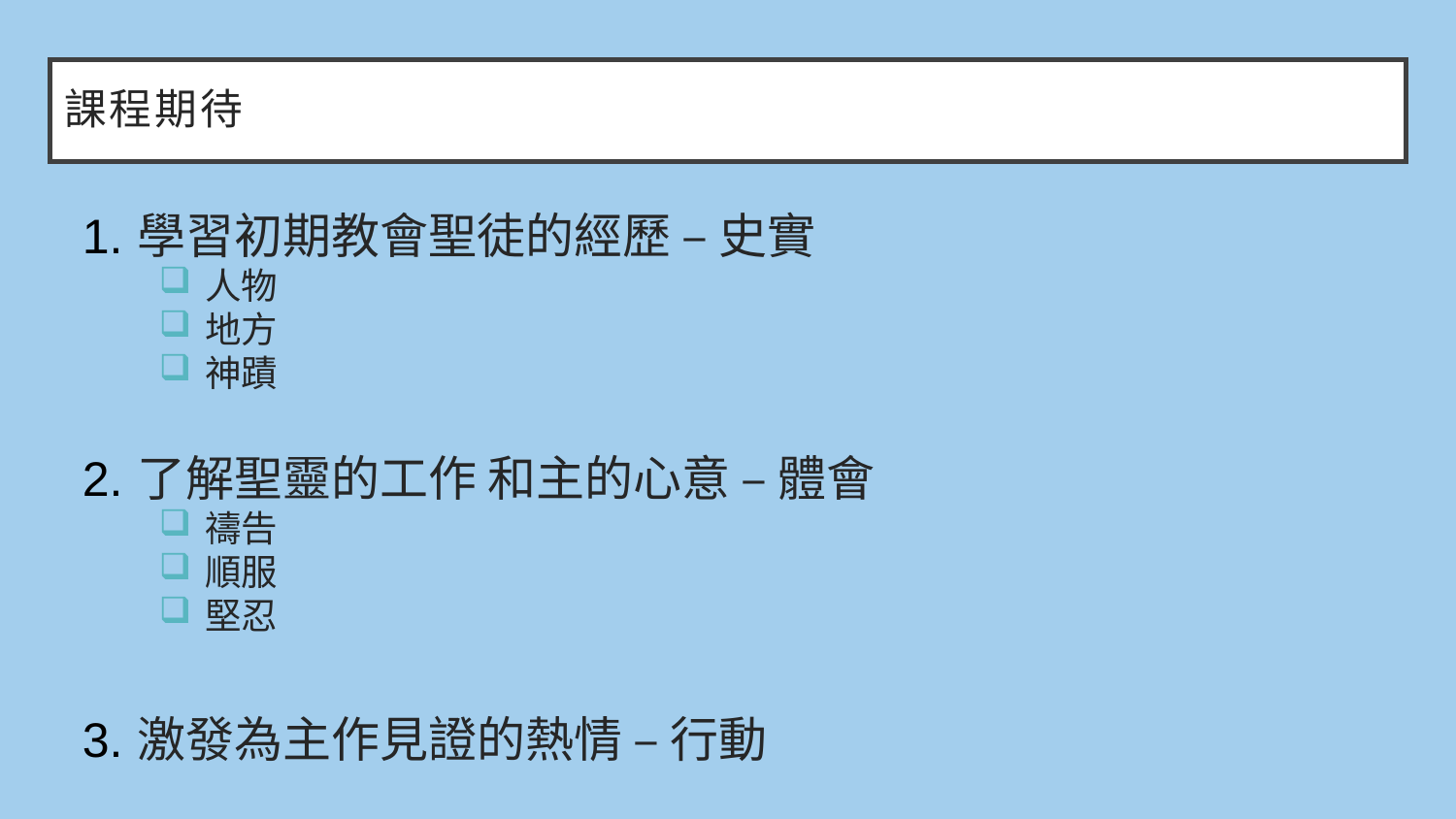

# 課程期待
學習初期教會聖徒的經歷 – 史實
人物
地方
神蹟

了解聖靈的工作 和主的心意 – 體會
禱告
順服
堅忍

激發為主作見證的熱情 – 行動